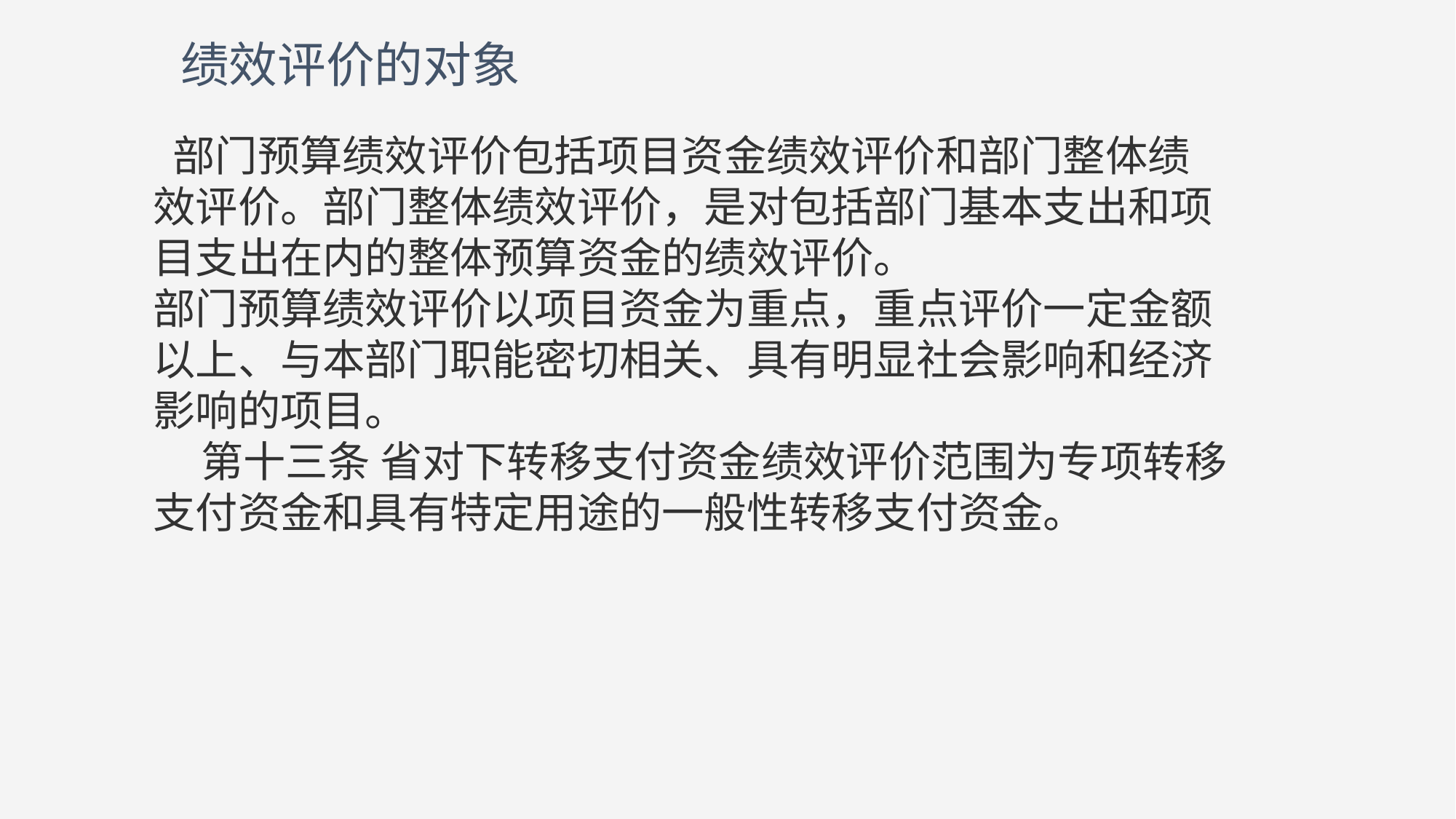

绩效评价的对象
 部门预算绩效评价包括项目资金绩效评价和部门整体绩效评价。部门整体绩效评价，是对包括部门基本支出和项目支出在内的整体预算资金的绩效评价。部门预算绩效评价以项目资金为重点，重点评价一定金额以上、与本部门职能密切相关、具有明显社会影响和经济影响的项目。第十三条 省对下转移支付资金绩效评价范围为专项转移支付资金和具有特定用途的一般性转移支付资金。